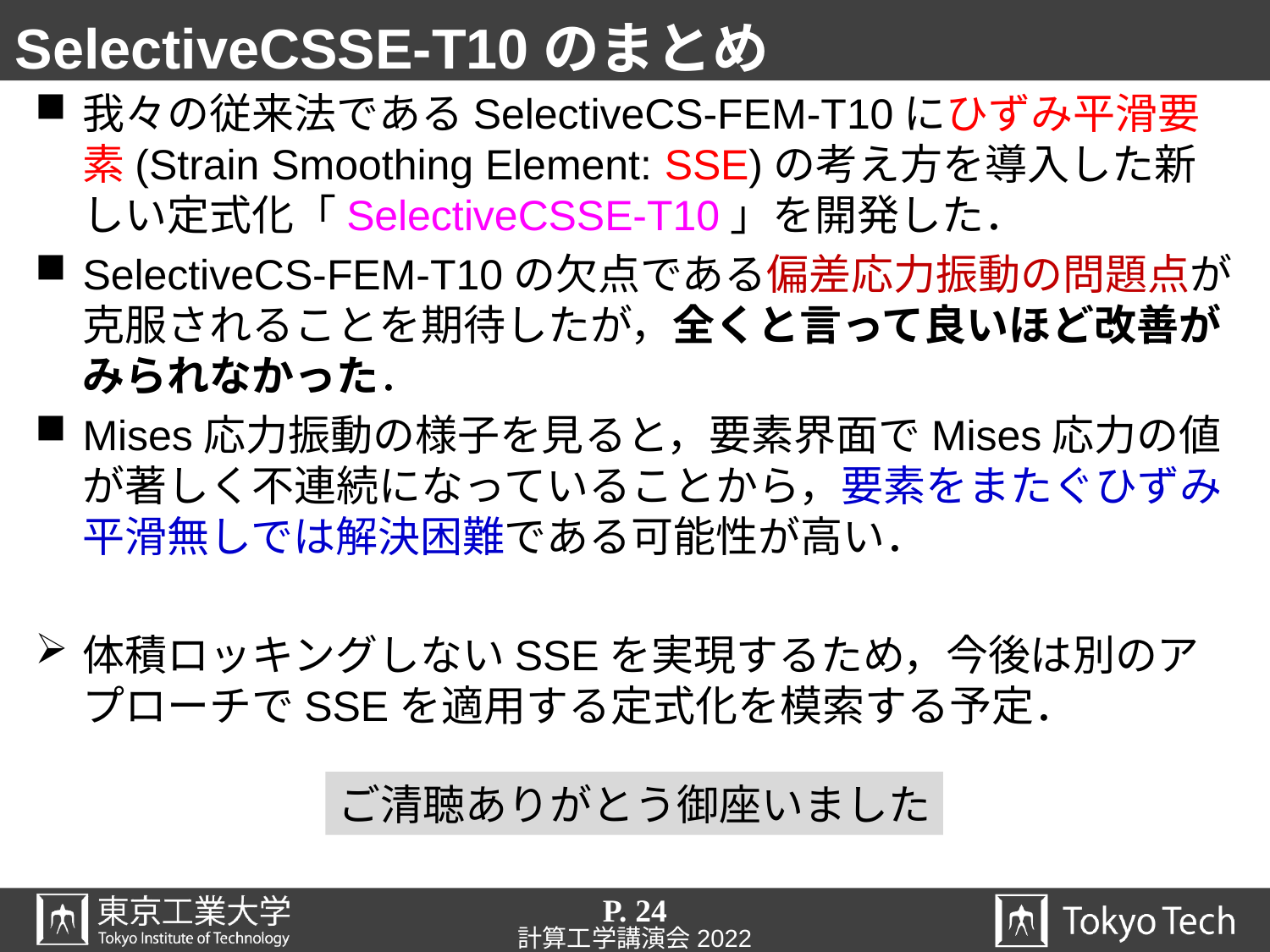

# SelectiveCSSE-T10のまとめ
我々の従来法であるSelectiveCS-FEM-T10にひずみ平滑要素(Strain Smoothing Element: SSE)の考え方を導入した新しい定式化「SelectiveCSSE-T10」を開発した．
SelectiveCS-FEM-T10の欠点である偏差応力振動の問題点が克服されることを期待したが，全くと言って良いほど改善がみられなかった．
Mises応力振動の様子を見ると，要素界面でMises応力の値が著しく不連続になっていることから，要素をまたぐひずみ平滑無しでは解決困難である可能性が高い．

体積ロッキングしないSSEを実現するため，今後は別のアプローチでSSEを適用する定式化を模索する予定．
ご清聴ありがとう御座いました
P. 24